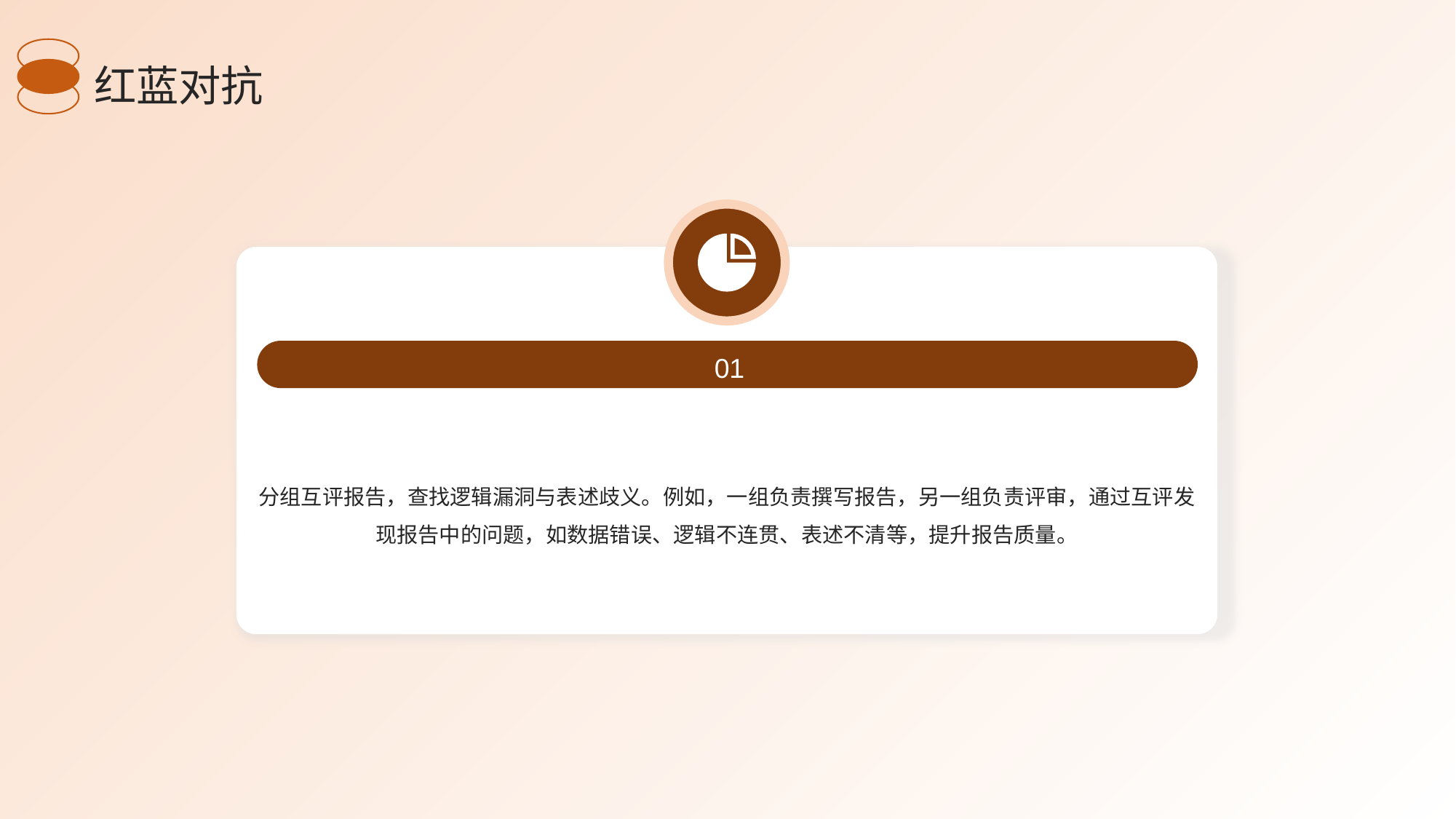

红蓝对抗

01
分组互评报告，查找逻辑漏洞与表述歧义。例如，一组负责撰写报告，另一组负责评审，通过互评发现报告中的问题，如数据错误、逻辑不连贯、表述不清等，提升报告质量。